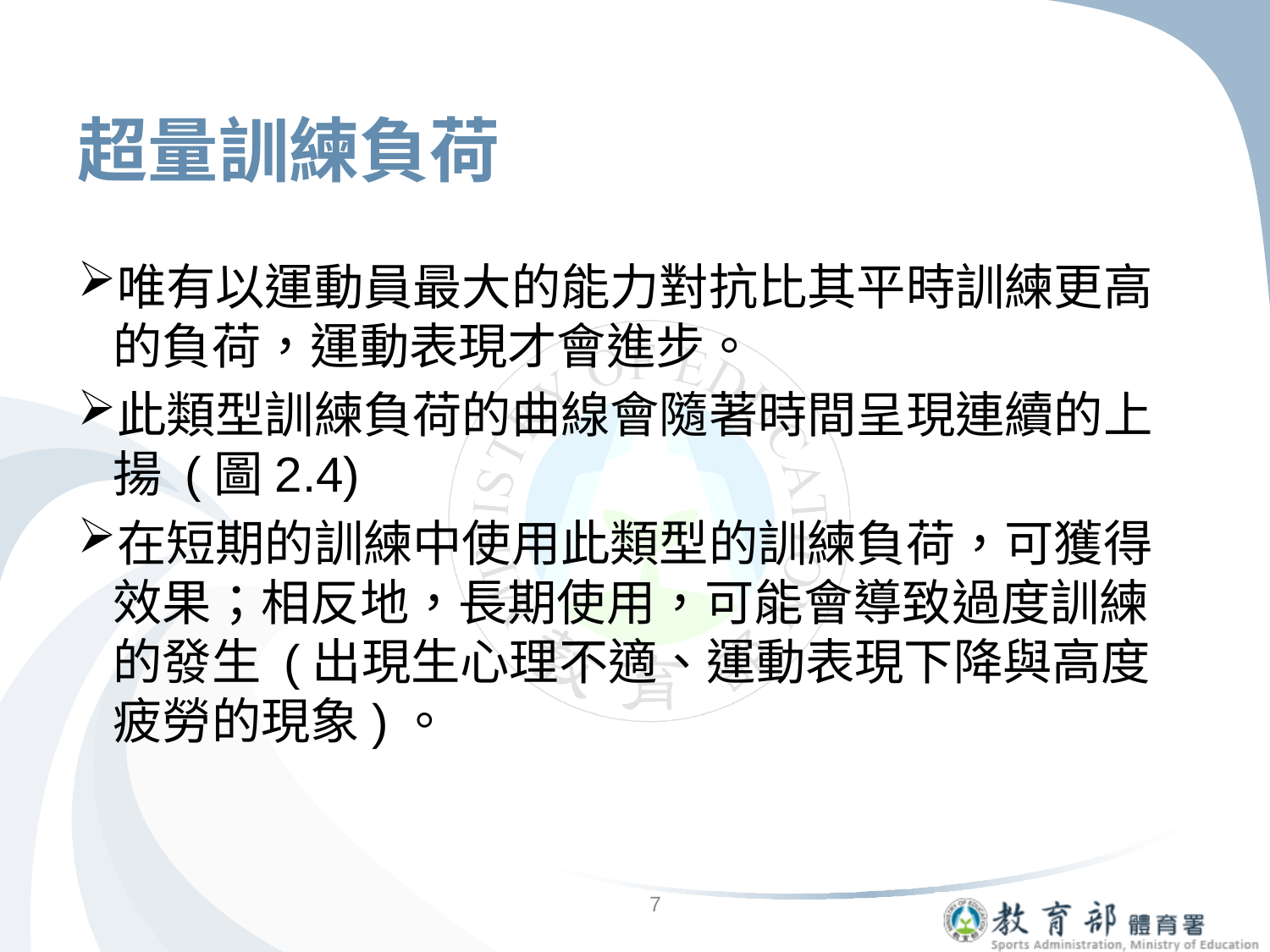

# 超量訓練負荷
唯有以運動員最大的能力對抗比其平時訓練更高的負荷，運動表現才會進步。
此類型訓練負荷的曲線會隨著時間呈現連續的上揚 (圖2.4)
在短期的訓練中使用此類型的訓練負荷，可獲得效果；相反地，長期使用，可能會導致過度訓練的發生 (出現生心理不適、運動表現下降與高度疲勞的現象)。
7